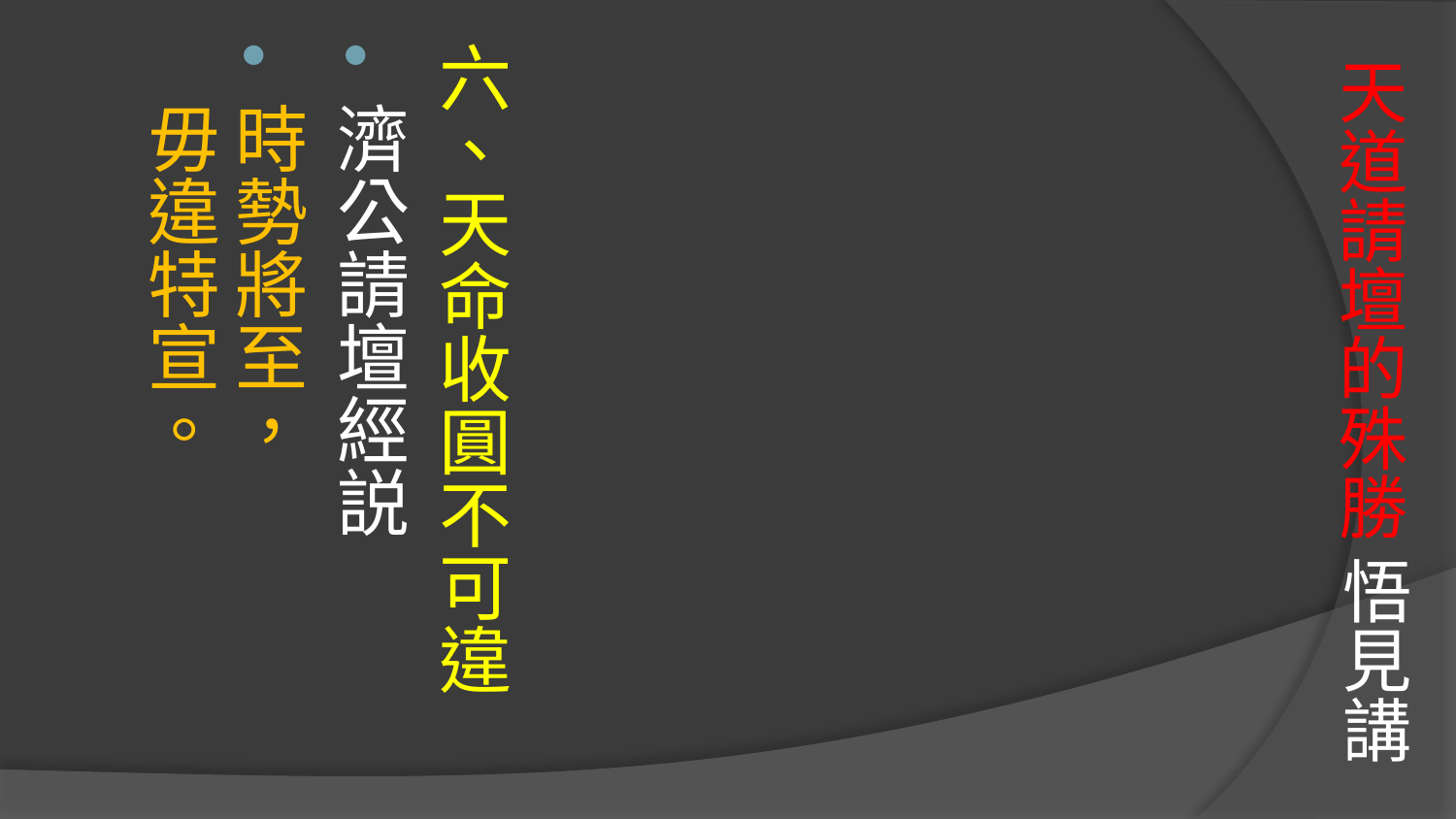

六、天命收圓不可違
濟公請壇經説
時勢將至，
毋違特宣。

# 天道請壇的殊勝 悟見講